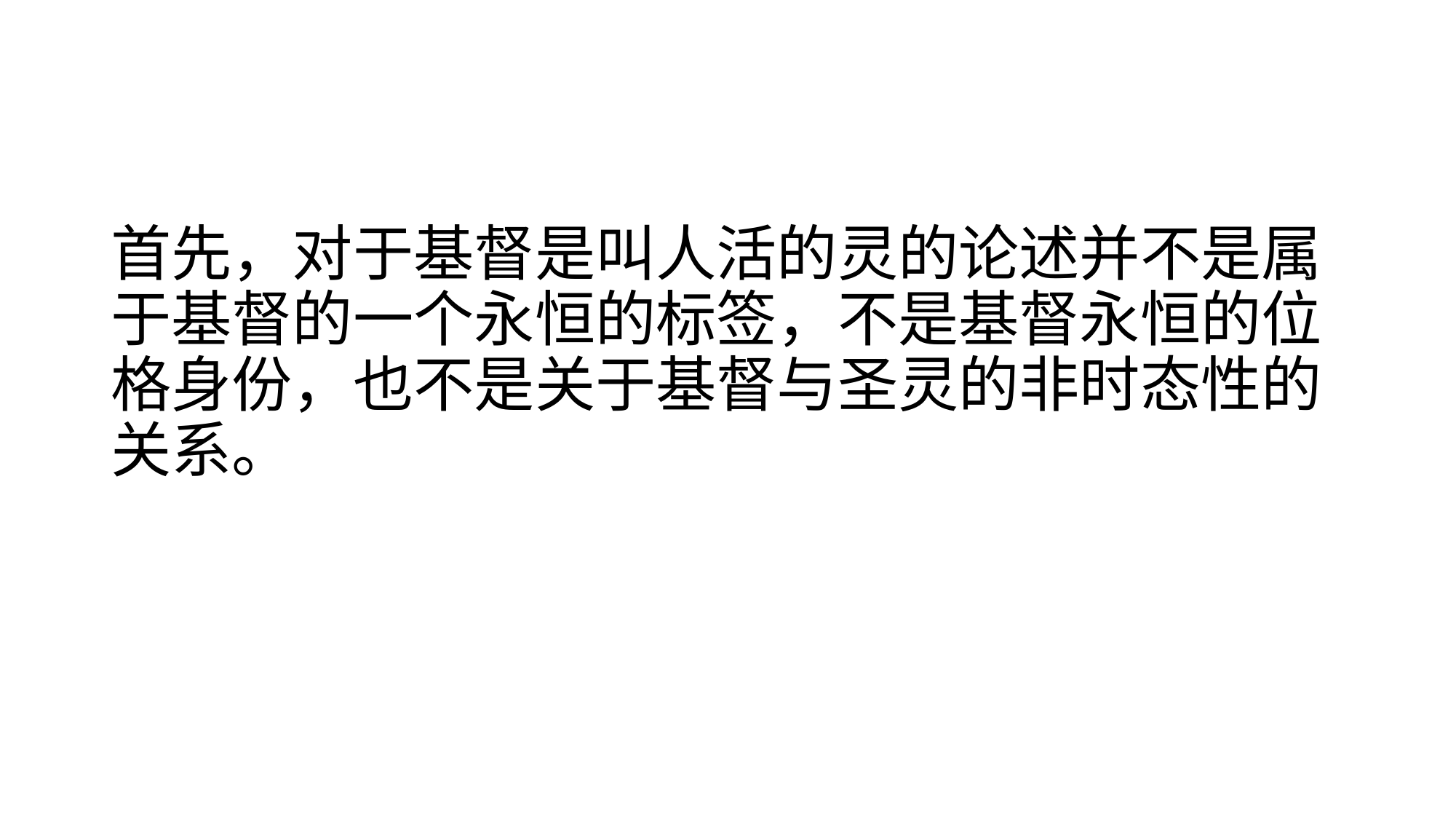

#
首先，对于基督是叫人活的灵的论述并不是属于基督的一个永恒的标签，不是基督永恒的位格身份，也不是关于基督与圣灵的非时态性的关系。